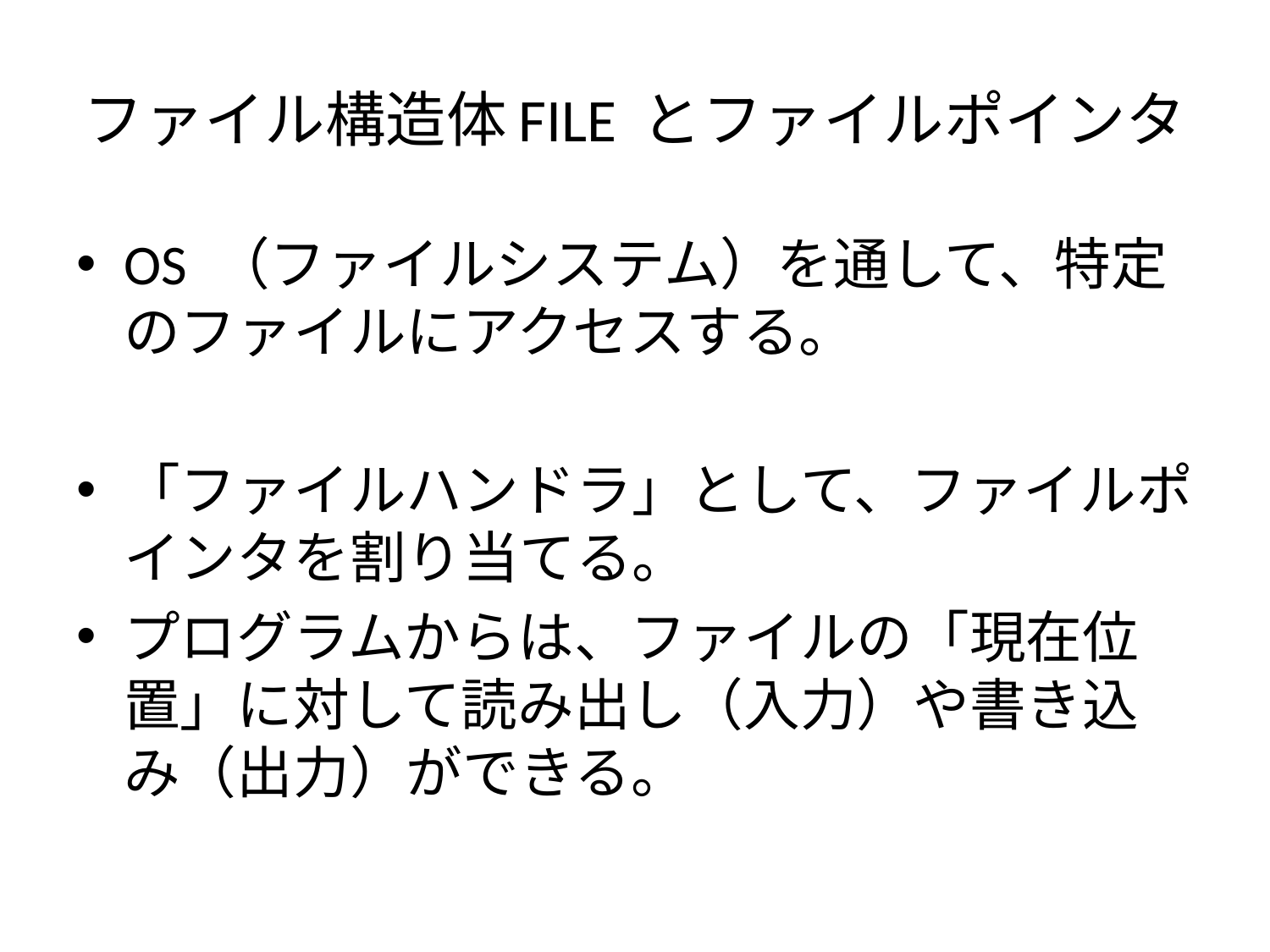

# ファイル構造体FILE とファイルポインタ
OS （ファイルシステム）を通して、特定のファイルにアクセスする。

「ファイルハンドラ」として、ファイルポインタを割り当てる。
プログラムからは、ファイルの「現在位置」に対して読み出し（入力）や書き込み（出力）ができる。